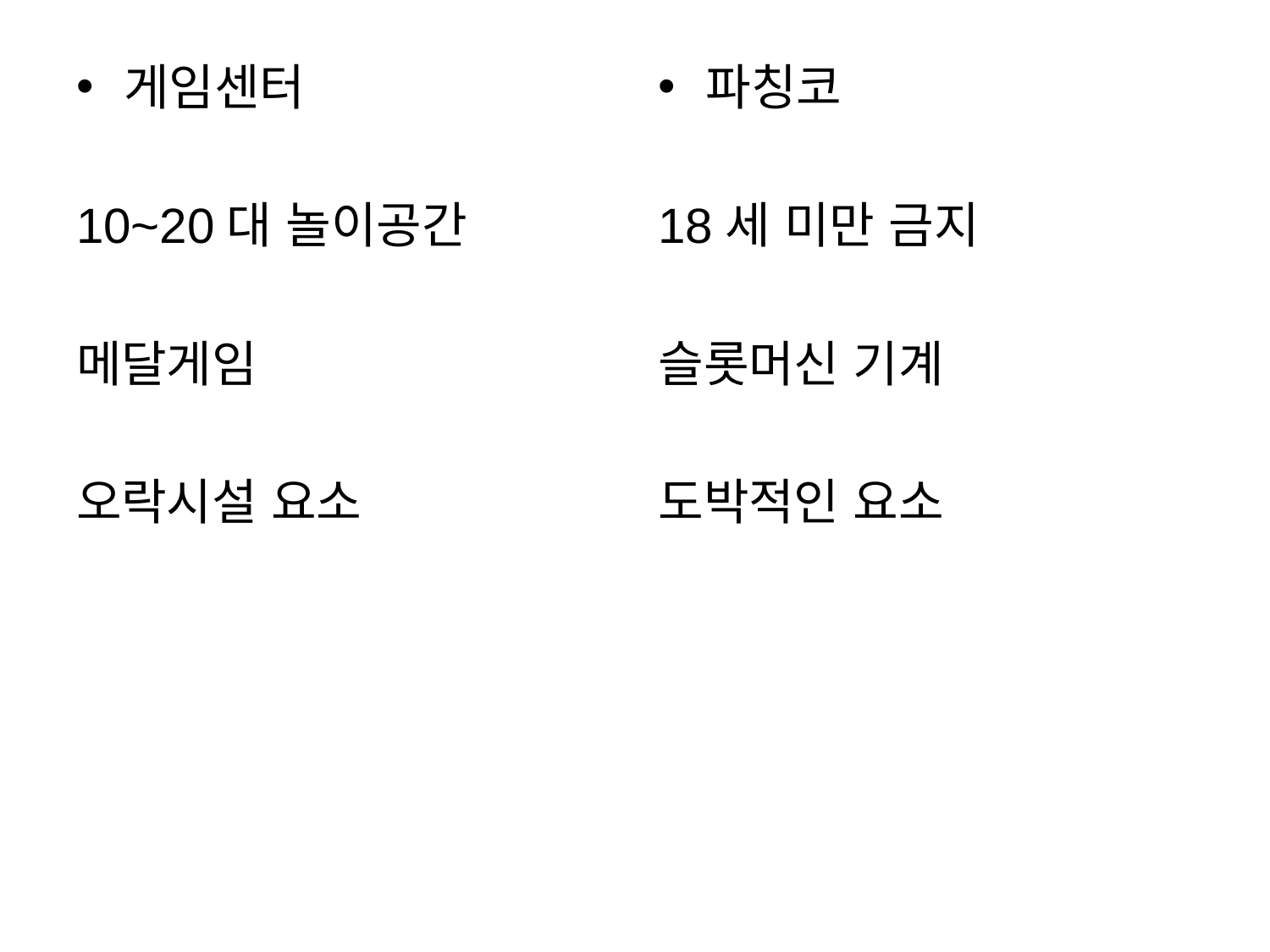

게임센터

10~20대 놀이공간

메달게임

오락시설 요소
파칭코

18세 미만 금지

슬롯머신 기계

도박적인 요소